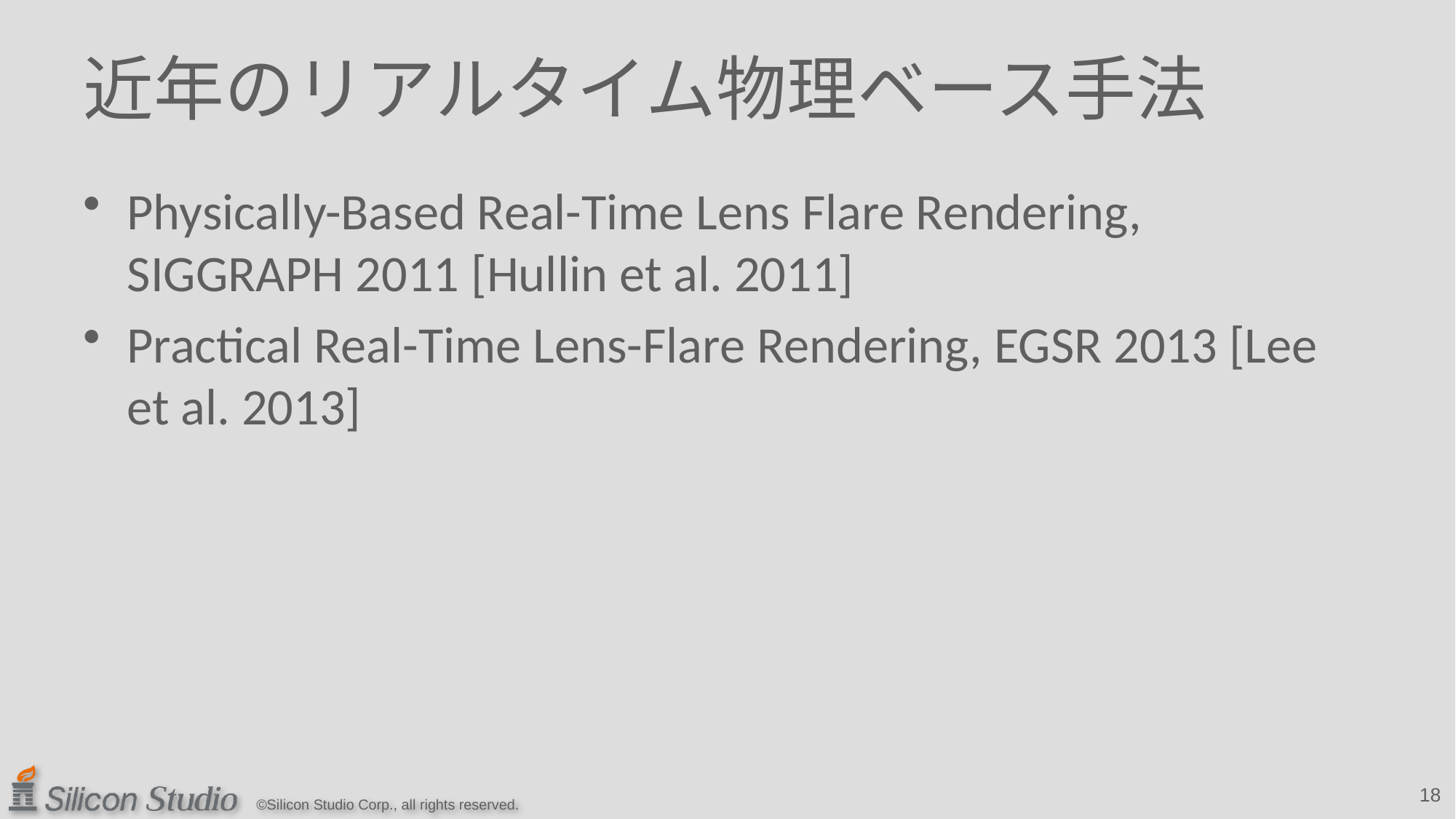

# 近年のリアルタイム物理ベース手法
Physically-Based Real-Time Lens Flare Rendering, SIGGRAPH 2011 [Hullin et al. 2011]
Practical Real-Time Lens-Flare Rendering, EGSR 2013 [Lee et al. 2013]
18